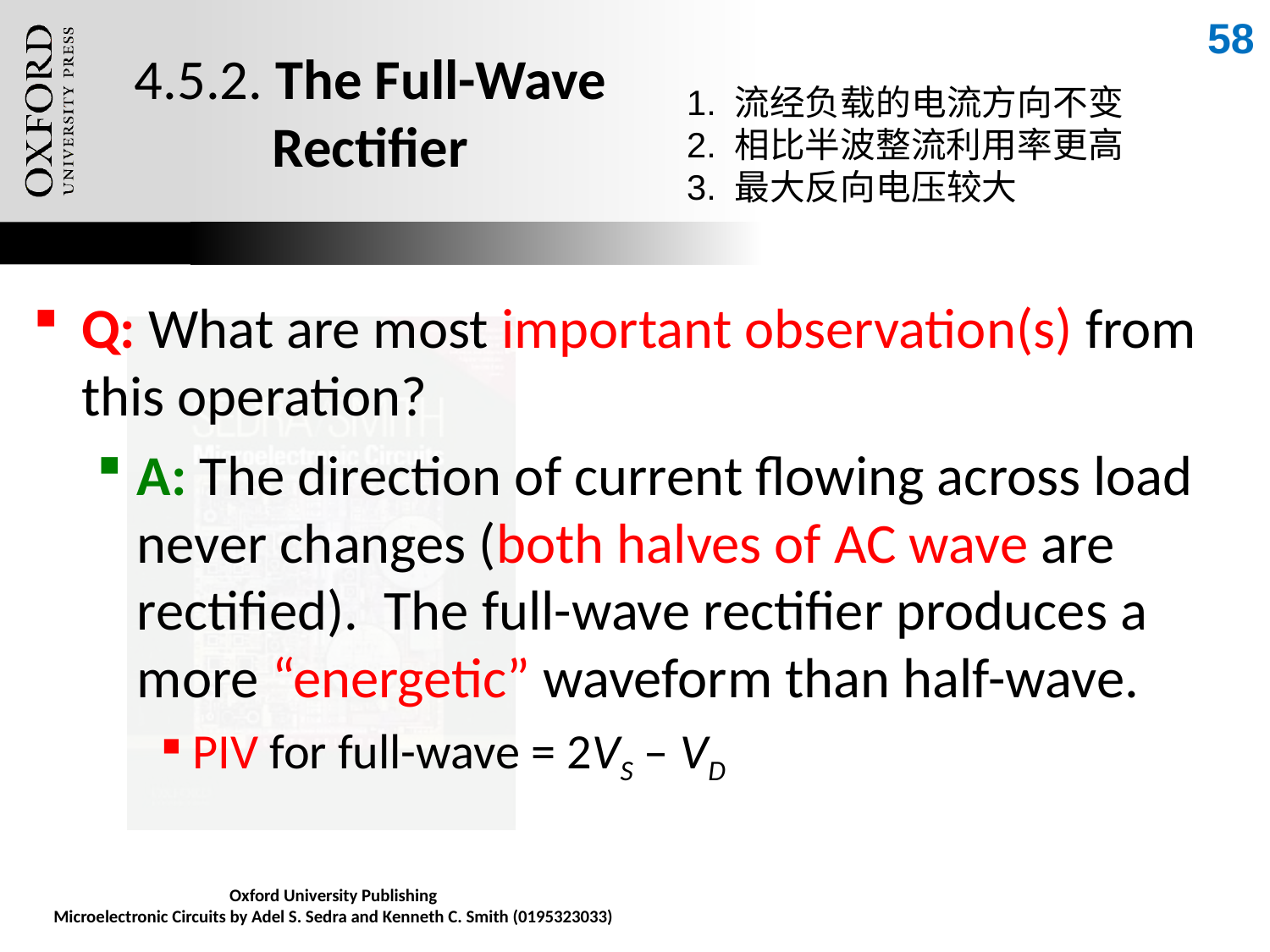

58
# 4.5.2. The Full-Wave Rectifier
流经负载的电流方向不变
相比半波整流利用率更高
最大反向电压较大
Q: What are most important observation(s) from this operation?
A: The direction of current flowing across load never changes (both halves of AC wave are rectified).  The full-wave rectifier produces a more “energetic” waveform than half-wave.
PIV for full-wave = 2VS – VD

Oxford University Publishing
Microelectronic Circuits by Adel S. Sedra and Kenneth C. Smith (0195323033)